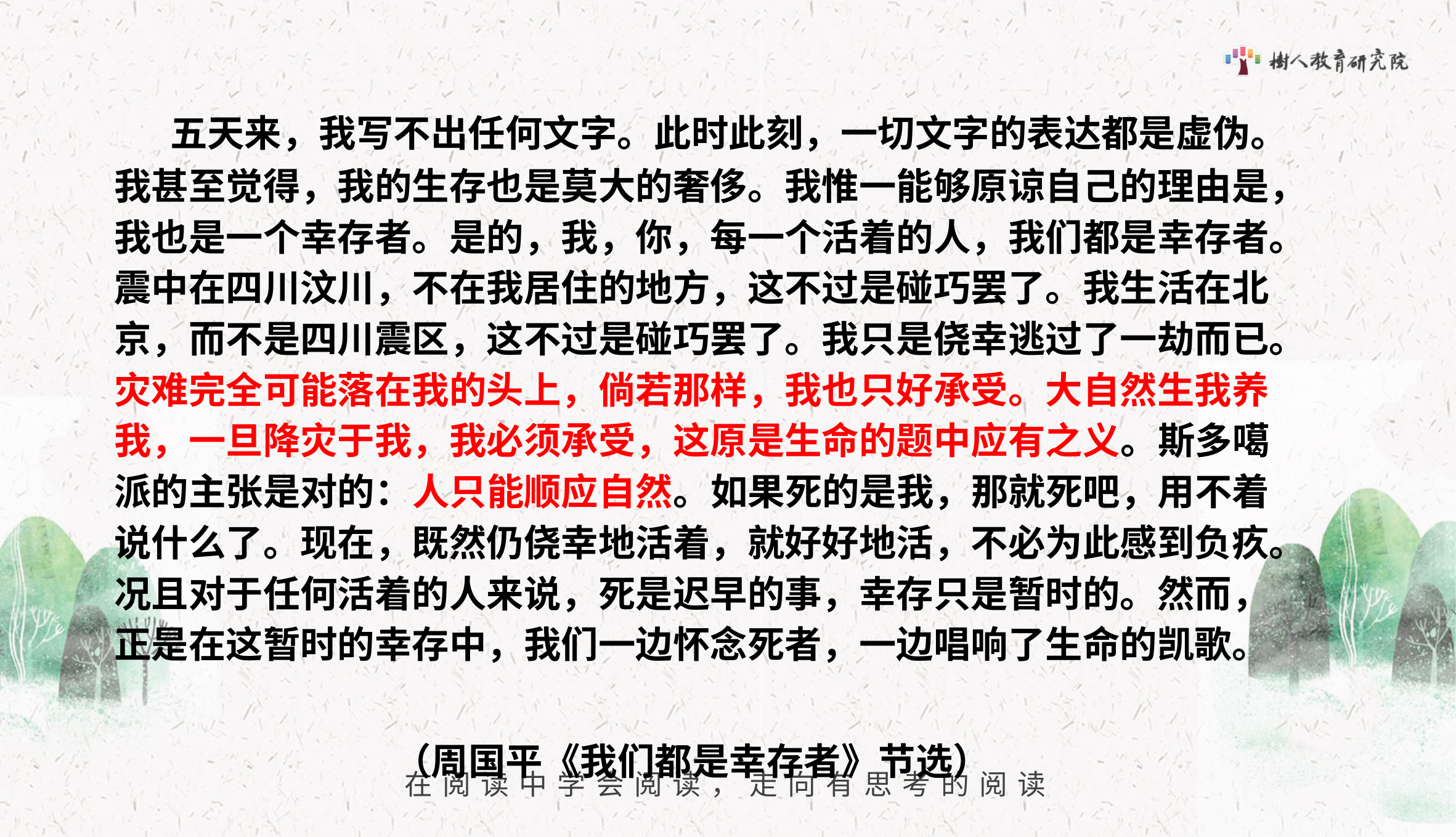

五天来，我写不出任何文字。此时此刻，一切文字的表达都是虚伪。我甚至觉得，我的生存也是莫大的奢侈。我惟一能够原谅自己的理由是，我也是一个幸存者。是的，我，你，每一个活着的人，我们都是幸存者。震中在四川汶川，不在我居住的地方，这不过是碰巧罢了。我生活在北京，而不是四川震区，这不过是碰巧罢了。我只是侥幸逃过了一劫而已。灾难完全可能落在我的头上，倘若那样，我也只好承受。大自然生我养我，一旦降灾于我，我必须承受，这原是生命的题中应有之义。斯多噶派的主张是对的：人只能顺应自然。如果死的是我，那就死吧，用不着说什么了。现在，既然仍侥幸地活着，就好好地活，不必为此感到负疚。况且对于任何活着的人来说，死是迟早的事，幸存只是暂时的。然而，正是在这暂时的幸存中，我们一边怀念死者，一边唱响了生命的凯歌。
                                （周国平《我们都是幸存者》节选）